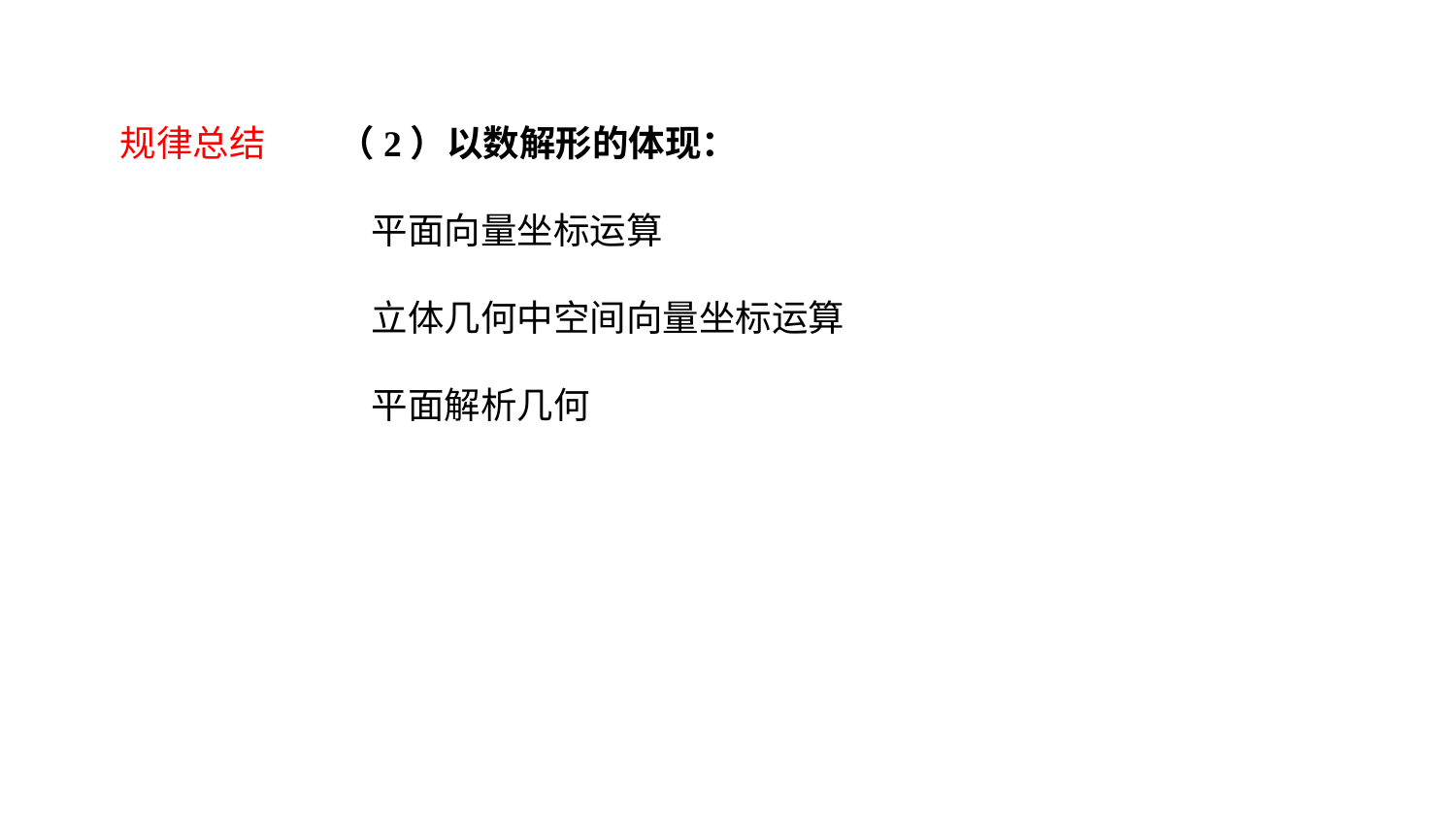

规律总结
       （2）以数解形的体现：

           平面向量坐标运算

           立体几何中空间向量坐标运算

           平面解析几何